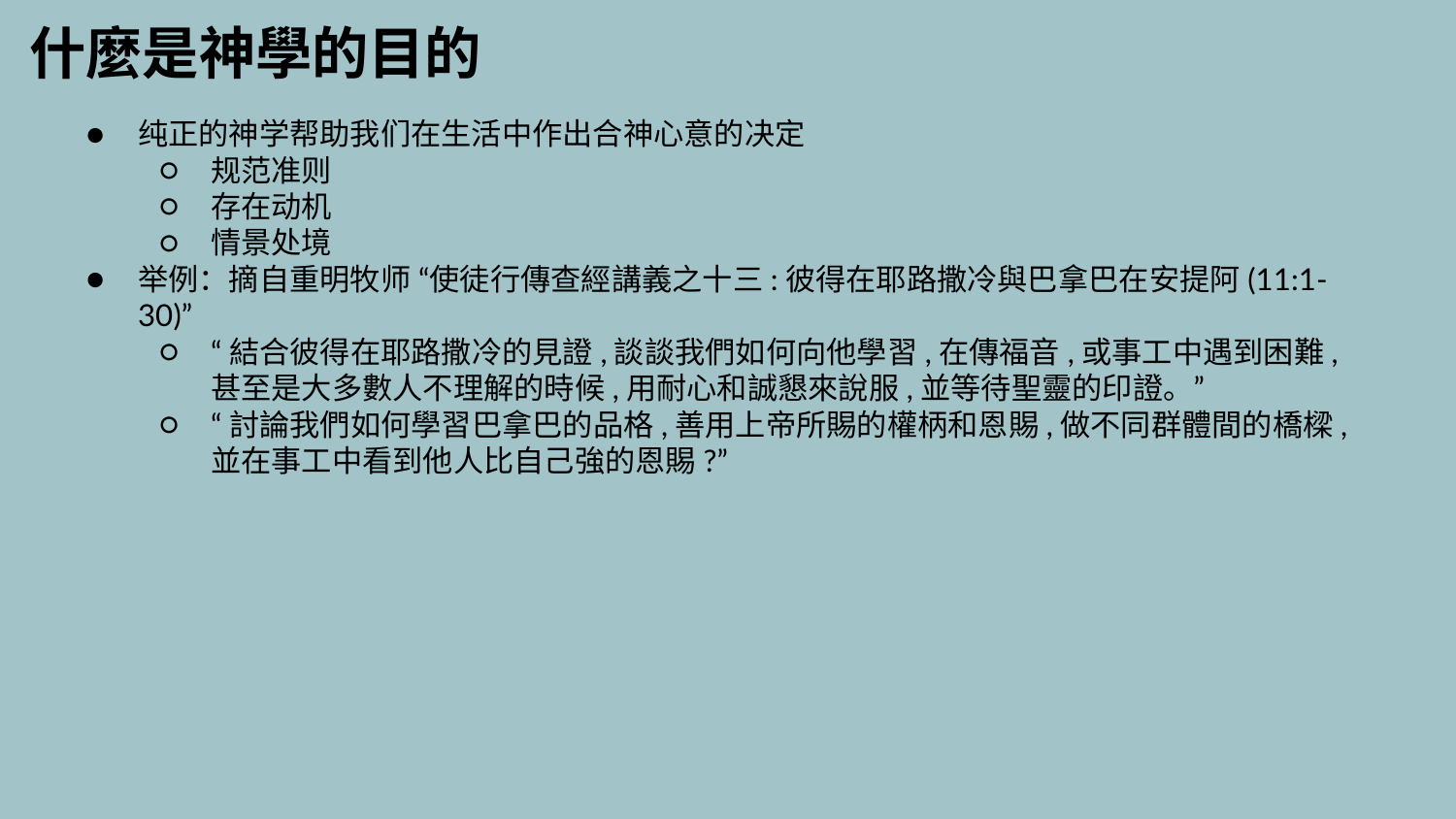

什麼是神學的目的
纯正的神学帮助我们在生活中作出合神心意的决定
规范准则
存在动机
情景处境
举例：摘自重明牧师 “使徒行傳查經講義之十三:彼得在耶路撒冷與巴拿巴在安提阿(11:1-30)​​”
“結合彼得在耶路撒冷的見證,談談我們如何向他學習,在傳福音,或事工中遇到困難,甚至是大多數人不理解的時候,用耐心和誠懇來說服,並等待聖靈的印證。”
“討論我們如何學習巴拿巴的品格,善用上帝所賜的權柄和恩賜,做不同群體間的橋樑,並在事工中看到他人比自己強的恩賜?”